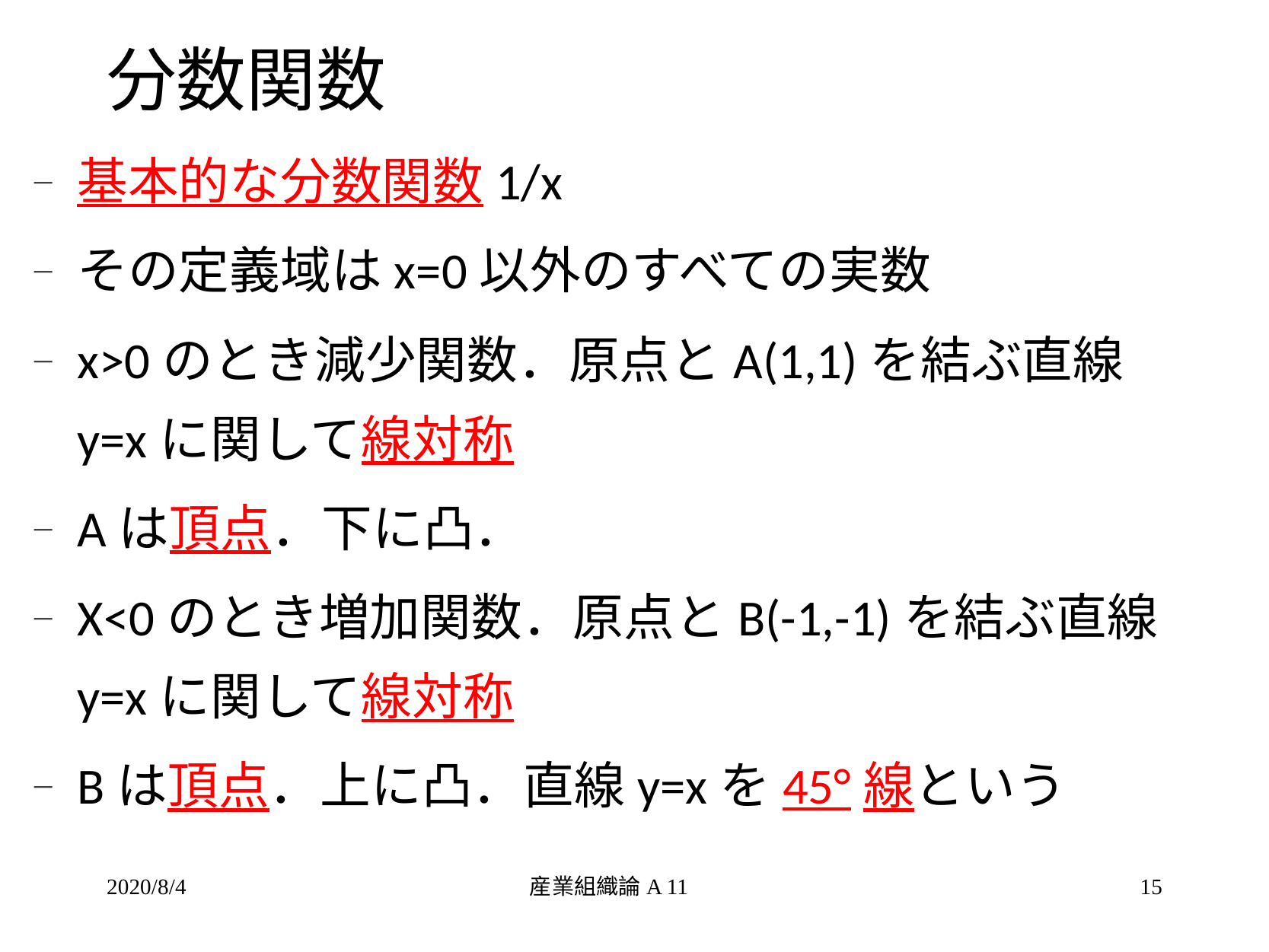

# 分数関数
基本的な分数関数1/x
その定義域はx=0以外のすべての実数
x>0のとき減少関数．原点とA(1,1)を結ぶ直線y=xに関して線対称
Aは頂点．下に凸．
X<0のとき増加関数．原点とB(-1,-1)を結ぶ直線y=xに関して線対称
Bは頂点．上に凸．直線y=xを45°線という

2020/8/4
産業組織論A 11
15